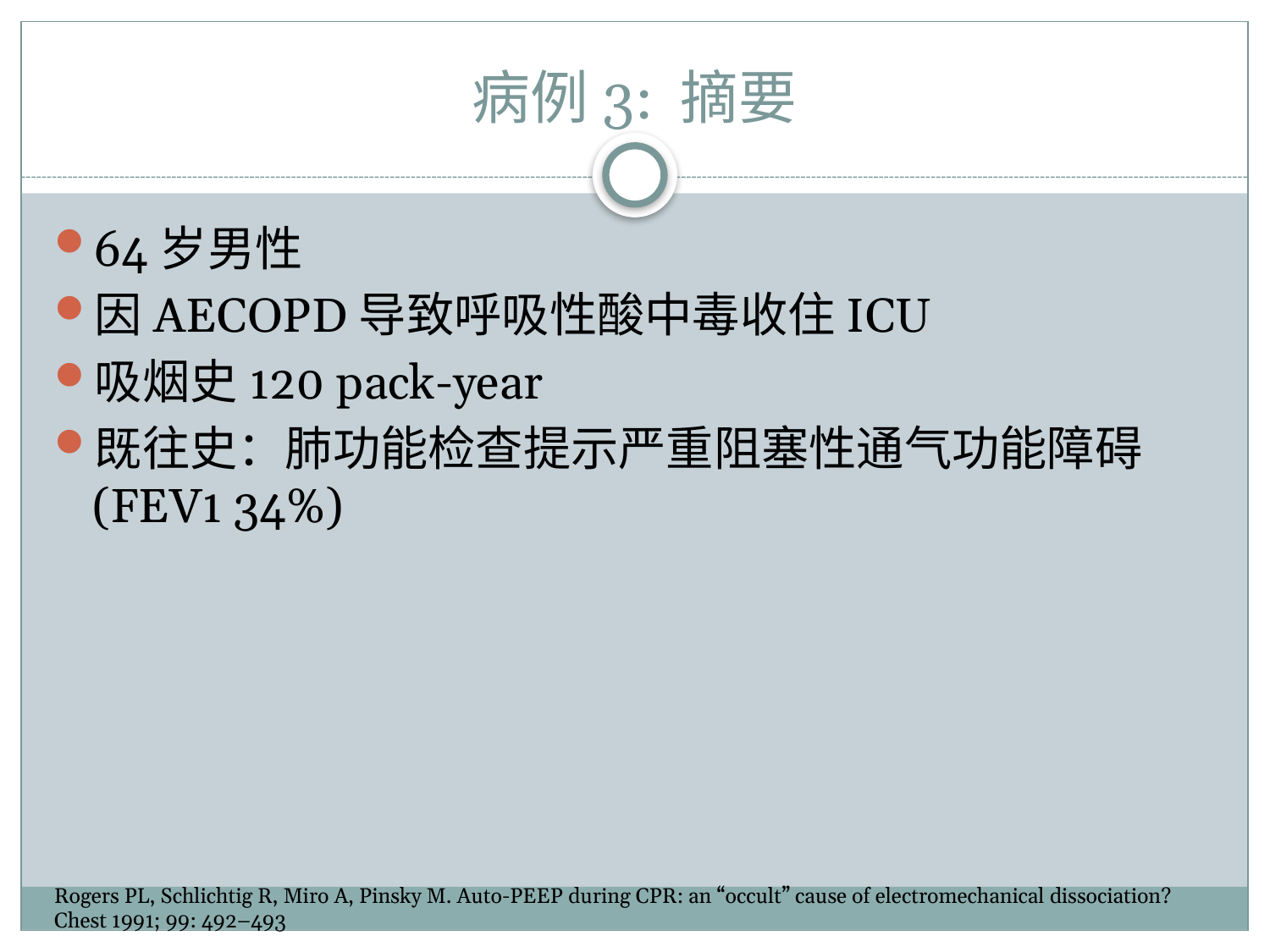

# 病例3: 摘要
64岁男性
因AECOPD导致呼吸性酸中毒收住ICU
吸烟史120 pack-year
既往史：肺功能检查提示严重阻塞性通气功能障碍(FEV1 34%)
Rogers PL, Schlichtig R, Miro A, Pinsky M. Auto-PEEP during CPR: an “occult” cause of electromechanical dissociation? Chest 1991; 99: 492–493